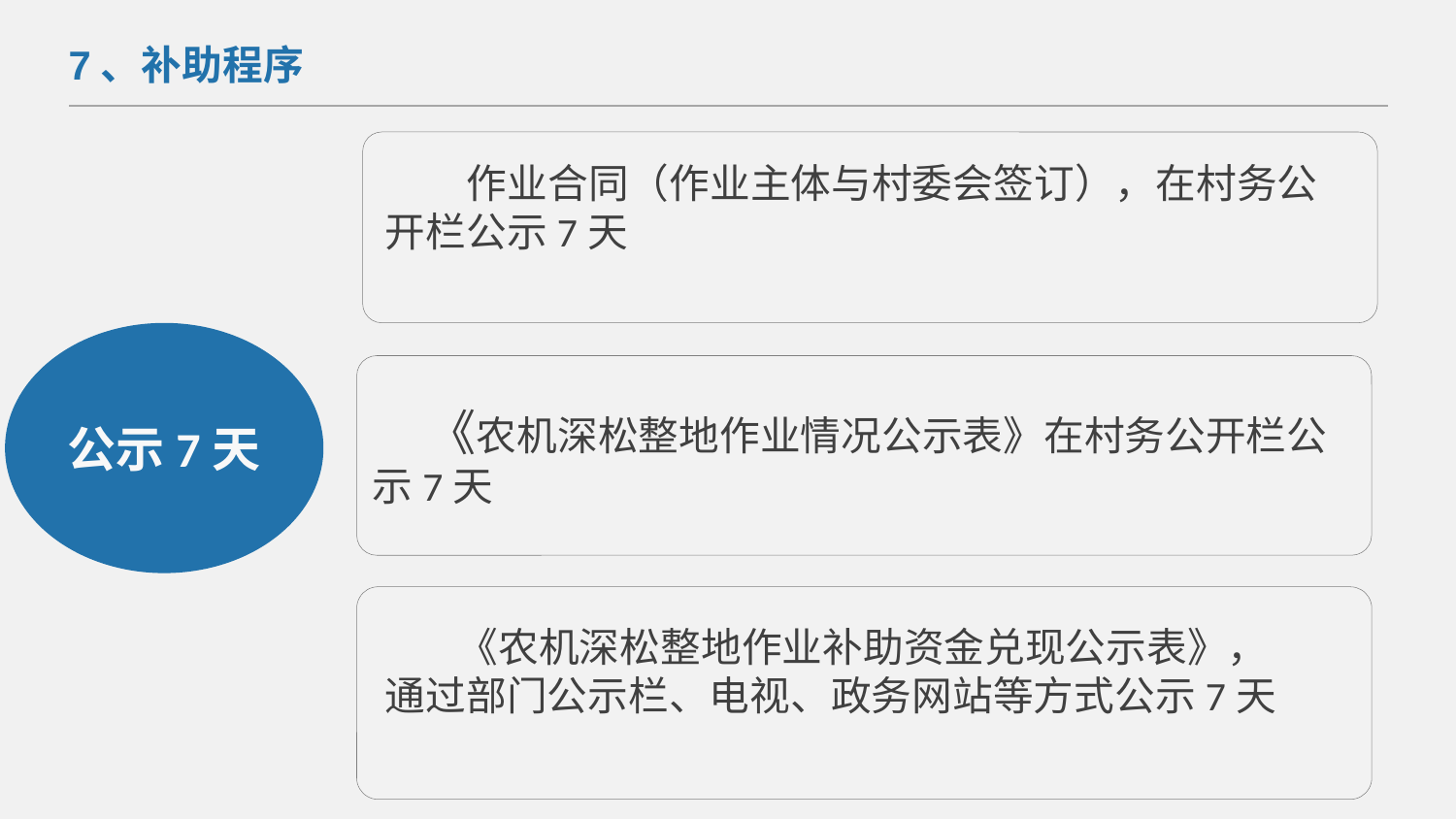

7、补助程序
        作业合同（作业主体与村委会签订），在村务公开栏公示7天

公示7天
    《农机深松整地作业情况公示表》在村务公开栏公示7天
       《农机深松整地作业补助资金兑现公示表》，通过部门公示栏、电视、政务网站等方式公示7天